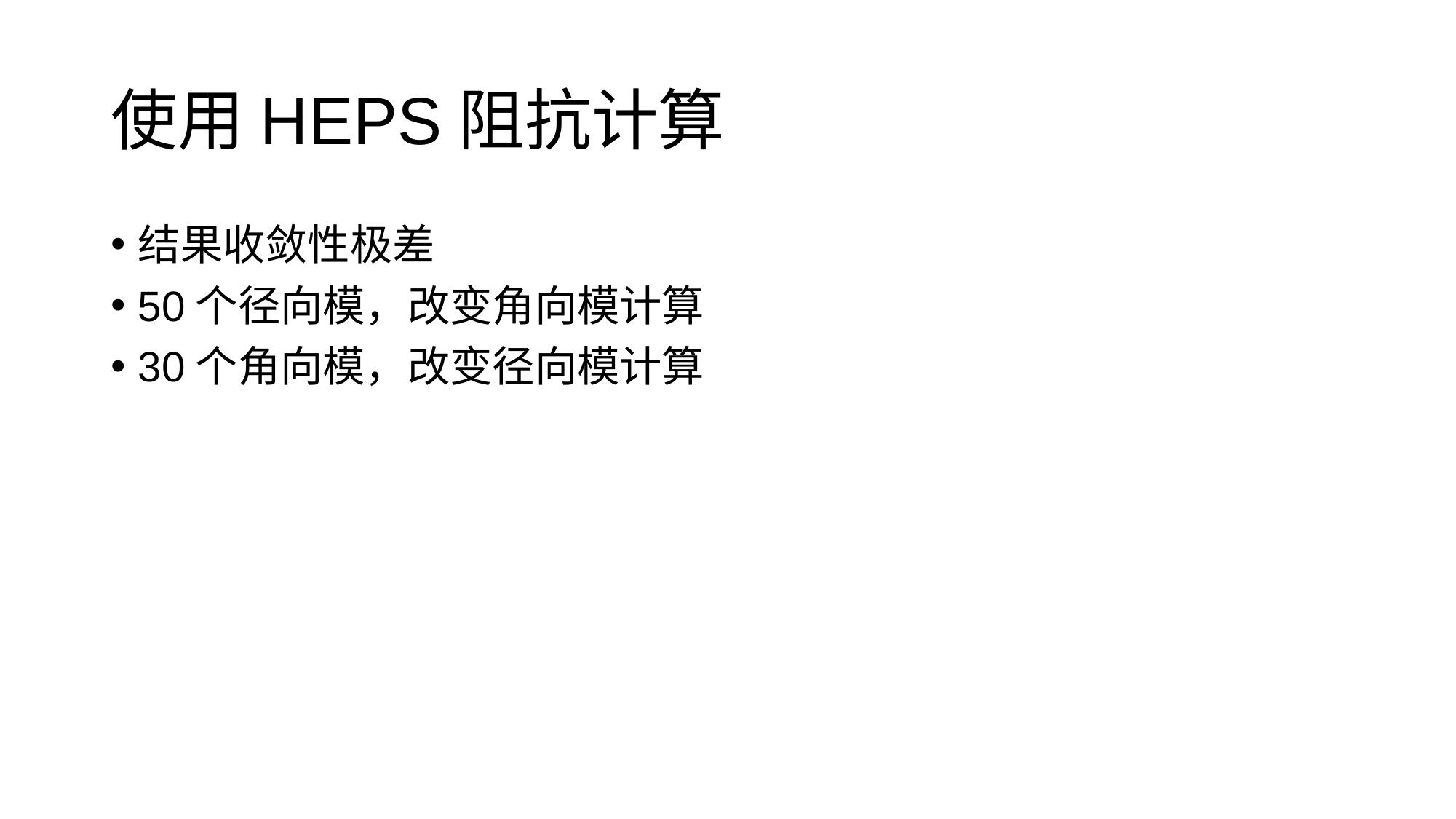

# 使用HEPS阻抗计算
结果收敛性极差
50个径向模，改变角向模计算
30个角向模，改变径向模计算